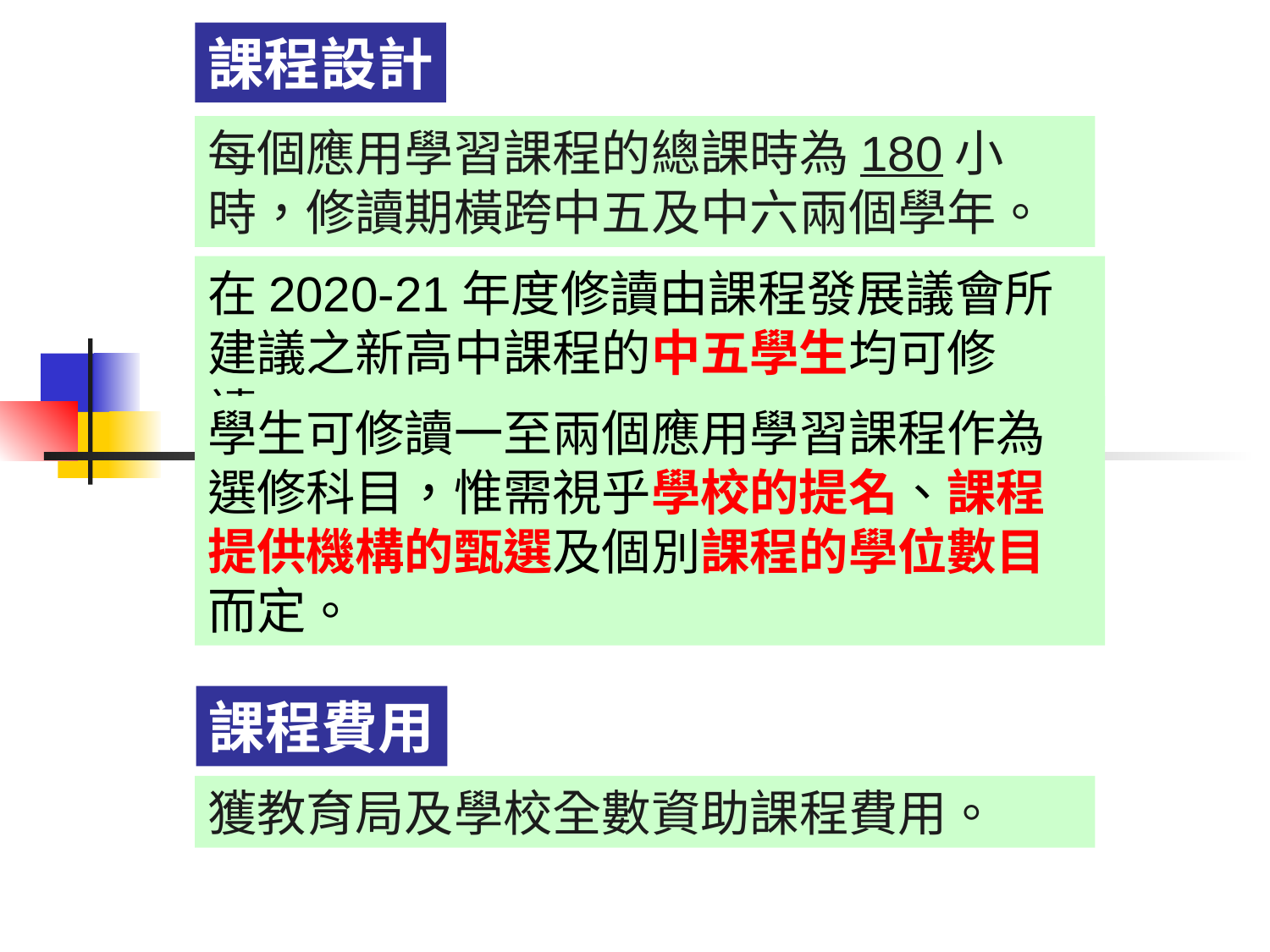

課程設計
每個應用學習課程的總課時為180小時，修讀期橫跨中五及中六兩個學年。
在2020-21年度修讀由課程發展議會所建議之新高中課程的中五學生均可修讀。
學生可修讀一至兩個應用學習課程作為選修科目，惟需視乎學校的提名、課程提供機構的甄選及個別課程的學位數目而定。
課程費用
獲教育局及學校全數資助課程費用。